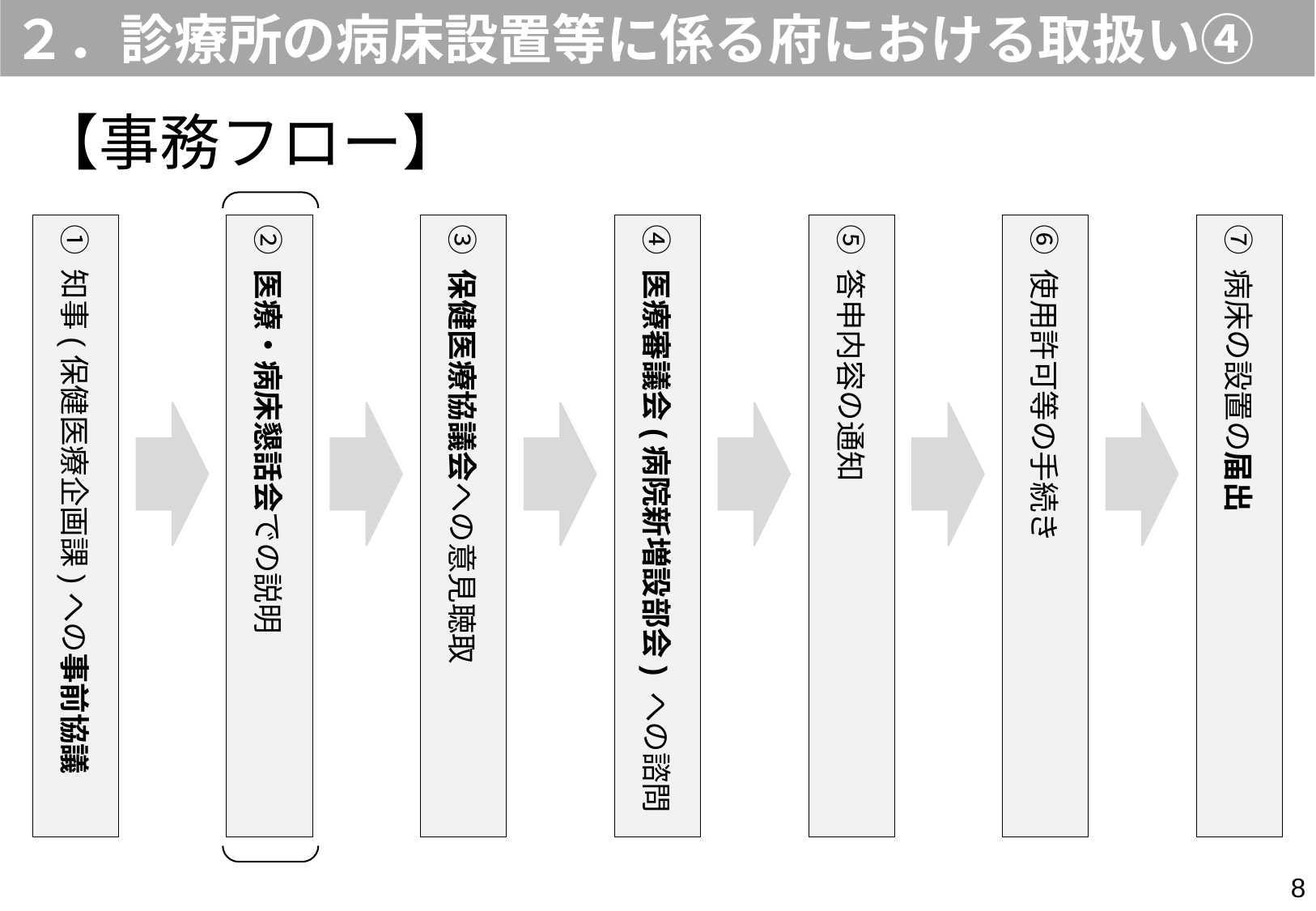

２．診療所の病床設置等に係る府における取扱い④
【事務フロー】
① 知事(保健医療企画課)への事前協議
② 医療・病床懇話会での説明
③ 保健医療協議会への意見聴取
④ 医療審議会(病院新増設部会) への諮問
⑤ 答申内容の通知
⑥ 使用許可等の手続き
⑦ 病床の設置の届出

8